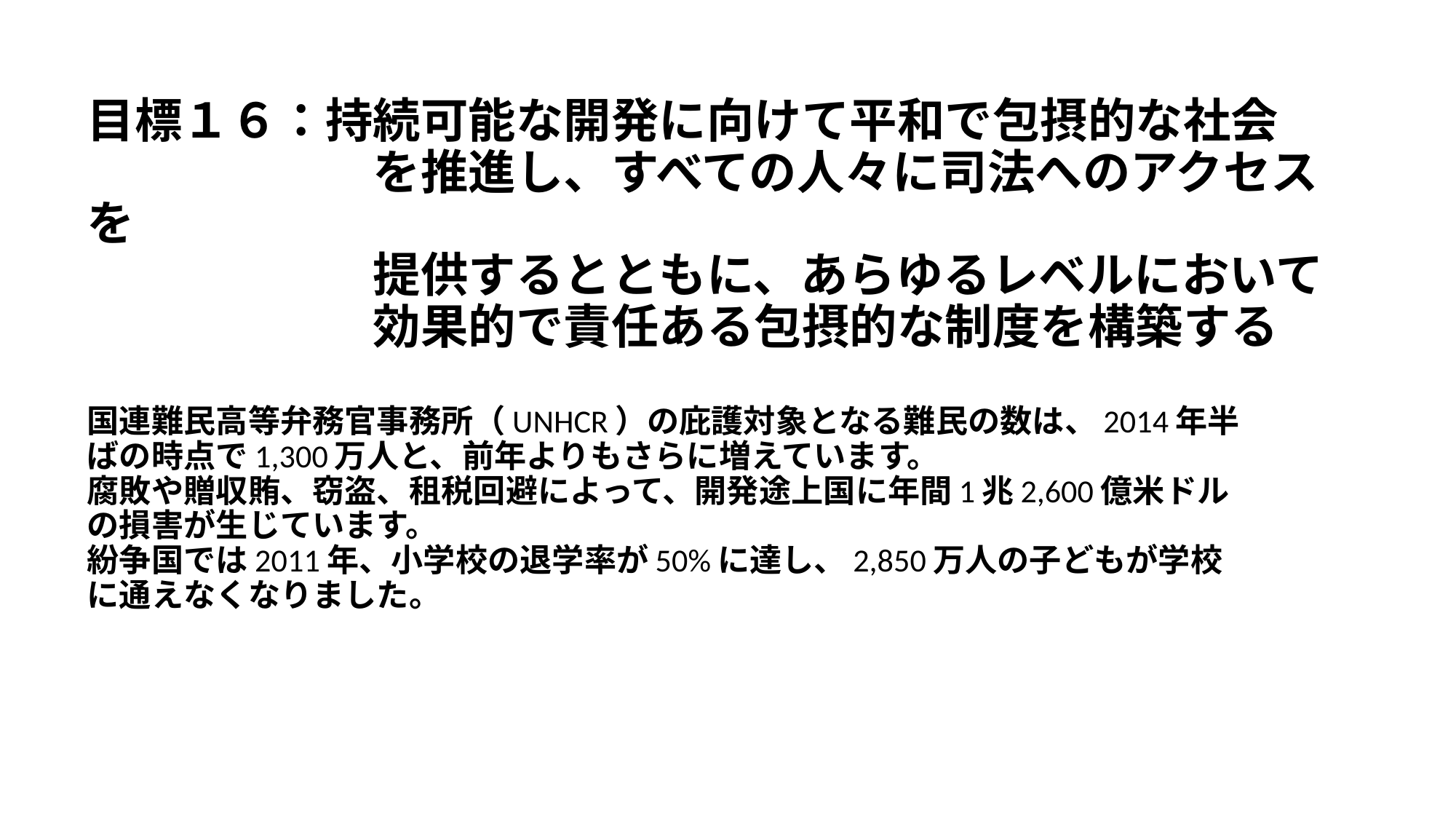

# 目標１６：持続可能な開発に向けて平和で包摂的な社会 　　　　　　を推進し、すべての人々に司法へのアクセスを 　　　　　　提供するとともに、あらゆるレベルにおいて 　　　　　　効果的で責任ある包摂的な制度を構築する 国連難民高等弁務官事務所（UNHCR）の庇護対象となる難民の数は、2014年半 ばの時点で1,300万人と、前年よりもさらに増えています。 腐敗や贈収賄、窃盗、租税回避によって、開発途上国に年間1兆2,600億米ドル の損害が生じています。 紛争国では2011年、小学校の退学率が50%に達し、2,850万人の子どもが学校 に通えなくなりました。